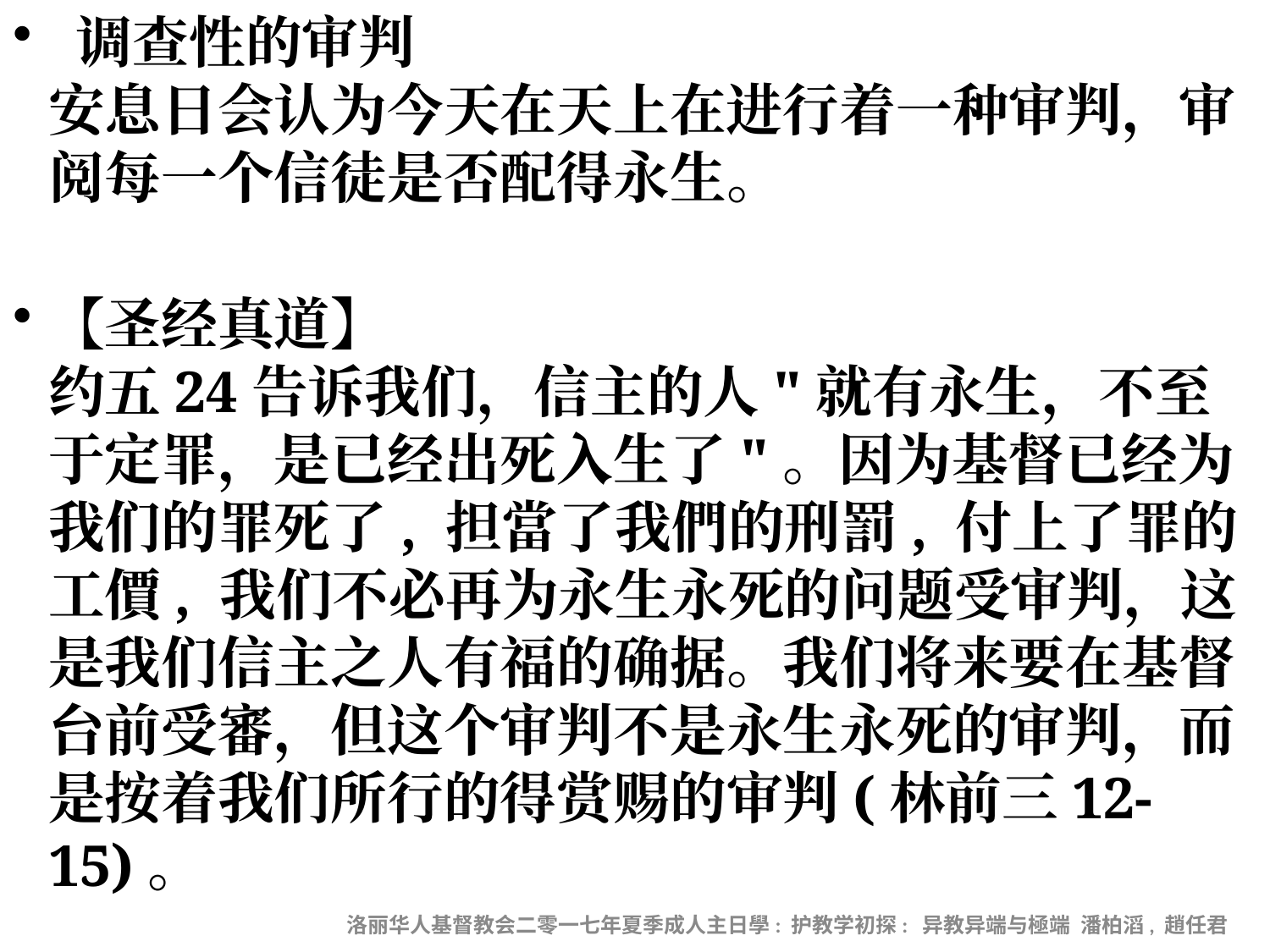

调查性的审判
安息日会认为今天在天上在进行着一种审判，审阅每一个信徒是否配得永生。
【圣经真道】
约五24告诉我们，信主的人"就有永生，不至于定罪，是已经出死入生了"。因为基督已经为我们的罪死了, 担當了我們的刑罰, 付上了罪的工價, 我们不必再为永生永死的问题受审判，这是我们信主之人有福的确据。我们将来要在基督台前受審，但这个审判不是永生永死的审判，而是按着我们所行的得赏赐的审判(林前三12-15)。
洛丽华人基督教会二零一七年夏季成人主日學: 护教学初探:  异教异端与極端  潘柏滔, 趙任君